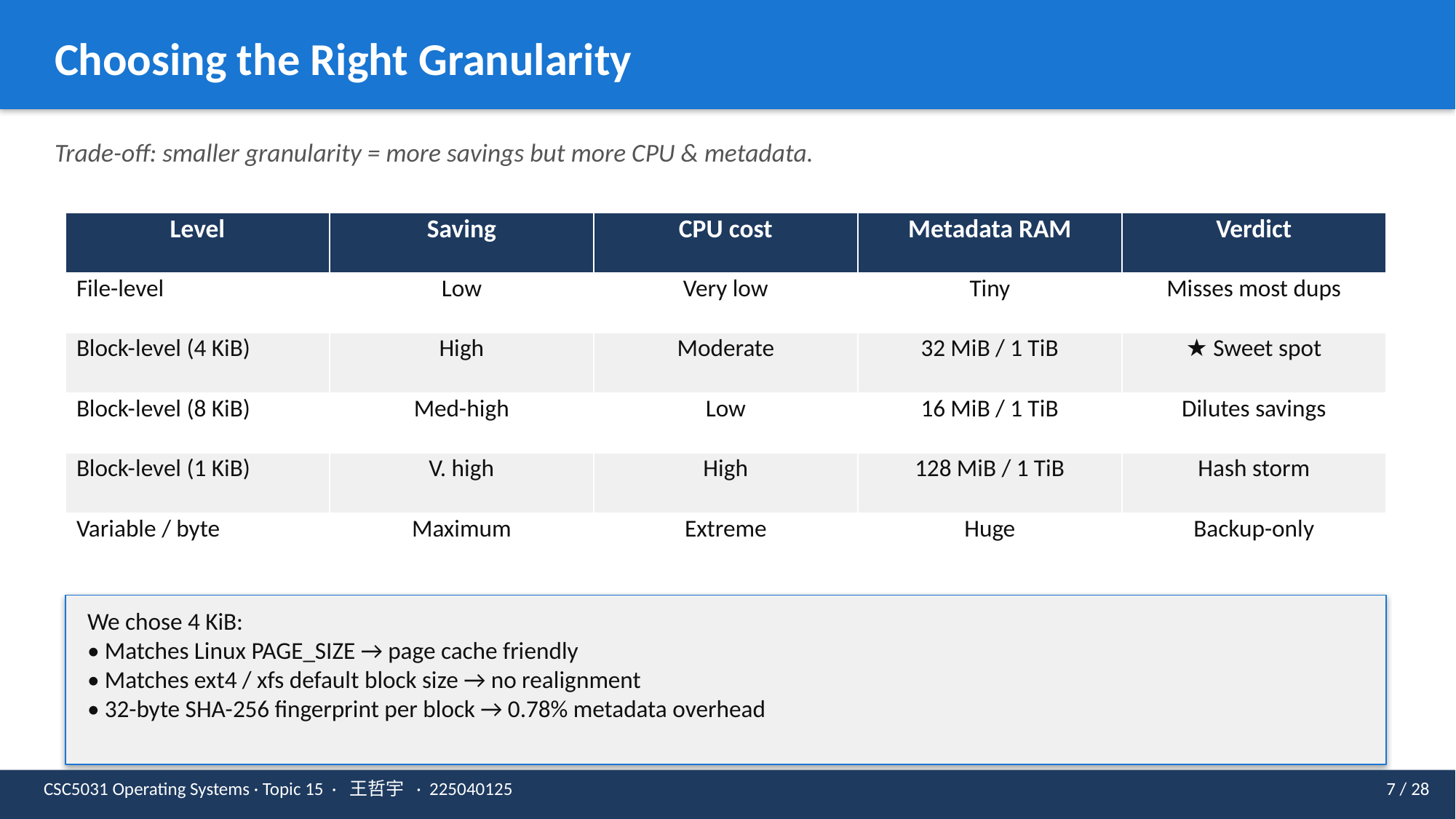

Choosing the Right Granularity
Trade-off: smaller granularity = more savings but more CPU & metadata.
| Level | Saving | CPU cost | Metadata RAM | Verdict |
| --- | --- | --- | --- | --- |
| File-level | Low | Very low | Tiny | Misses most dups |
| Block-level (4 KiB) | High | Moderate | 32 MiB / 1 TiB | ★ Sweet spot |
| Block-level (8 KiB) | Med-high | Low | 16 MiB / 1 TiB | Dilutes savings |
| Block-level (1 KiB) | V. high | High | 128 MiB / 1 TiB | Hash storm |
| Variable / byte | Maximum | Extreme | Huge | Backup-only |

We chose 4 KiB:
• Matches Linux PAGE_SIZE → page cache friendly
• Matches ext4 / xfs default block size → no realignment
• 32-byte SHA-256 fingerprint per block → 0.78% metadata overhead

CSC5031 Operating Systems · Topic 15  ·  王哲宇  ·  225040125
7 / 28